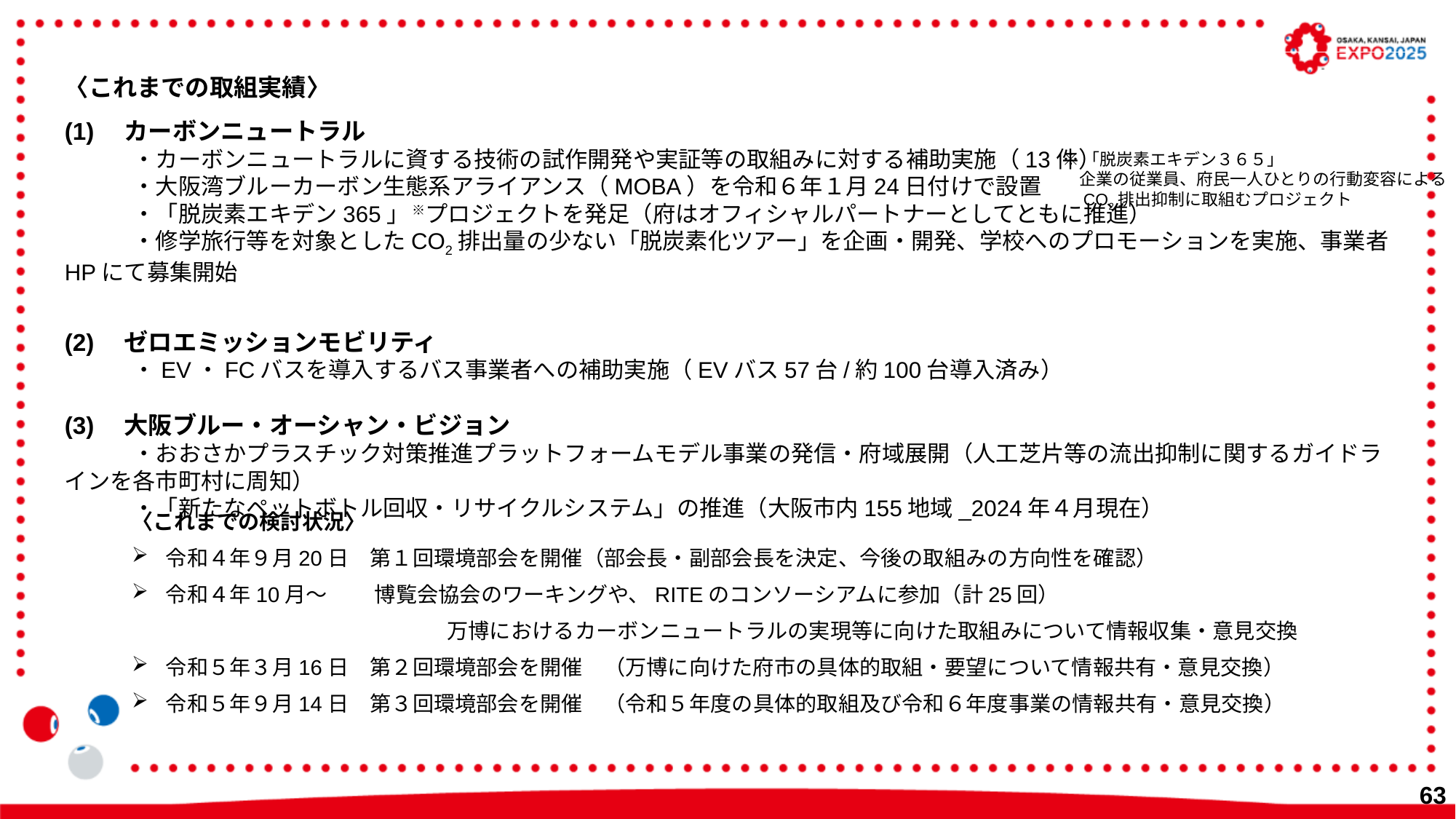

〈これまでの取組実績〉
(1)　カーボンニュートラル
　　　・カーボンニュートラルに資する技術の試作開発や実証等の取組みに対する補助実施（13件）
　　　・大阪湾ブルーカーボン生態系アライアンス（МOBA）を令和６年１月24日付けで設置
　　　・「脱炭素エキデン365」 ※プロジェクトを発足（府はオフィシャルパートナーとしてともに推進）
　　　・修学旅行等を対象としたCO2排出量の少ない「脱炭素化ツアー」を企画・開発、学校へのプロモーションを実施、事業者HPにて募集開始

(2)　ゼロエミッションモビリティ
　　　・EV・FCバスを導入するバス事業者への補助実施（EVバス57台/約100台導入済み）

(3)　大阪ブルー・オーシャン・ビジョン
　　　・おおさかプラスチック対策推進プラットフォームモデル事業の発信・府域展開（人工芝片等の流出抑制に関するガイドラインを各市町村に周知）
　　　・「新たなペットボトル回収・リサイクルシステム」の推進（大阪市内155地域_2024年４月現在）
※「脱炭素エキデン３６５」
　企業の従業員、府民一人ひとりの行動変容による
　CO2排出抑制に取組むプロジェクト

〈これまでの検討状況〉
令和４年９月20日　第１回環境部会を開催（部会長・副部会長を決定、今後の取組みの方向性を確認）
令和４年10月～　　 博覧会協会のワーキングや、RITEのコンソーシアムに参加（計25回）
　　　　　　　　　　　　　 万博におけるカーボンニュートラルの実現等に向けた取組みについて情報収集・意見交換
令和５年３月16日　第２回環境部会を開催　（万博に向けた府市の具体的取組・要望について情報共有・意見交換）
令和５年９月14日　第３回環境部会を開催　（令和５年度の具体的取組及び令和６年度事業の情報共有・意見交換）
63